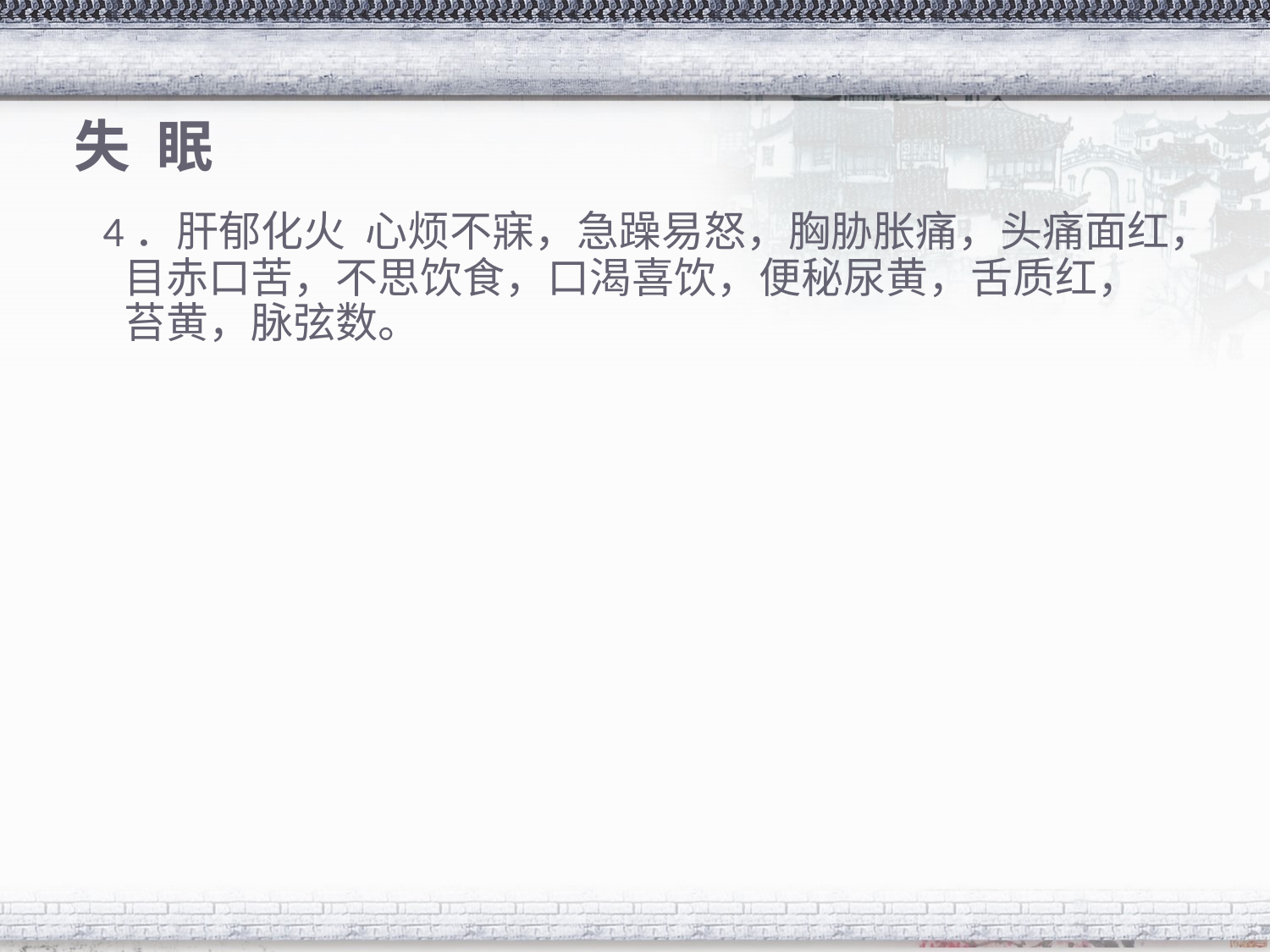

# 失  眠
   4．肝郁化火  心烦不寐，急躁易怒，胸胁胀痛，头痛面红，目赤口苦，不思饮食，口渴喜饮，便秘尿黄，舌质红，苔黄，脉弦数。